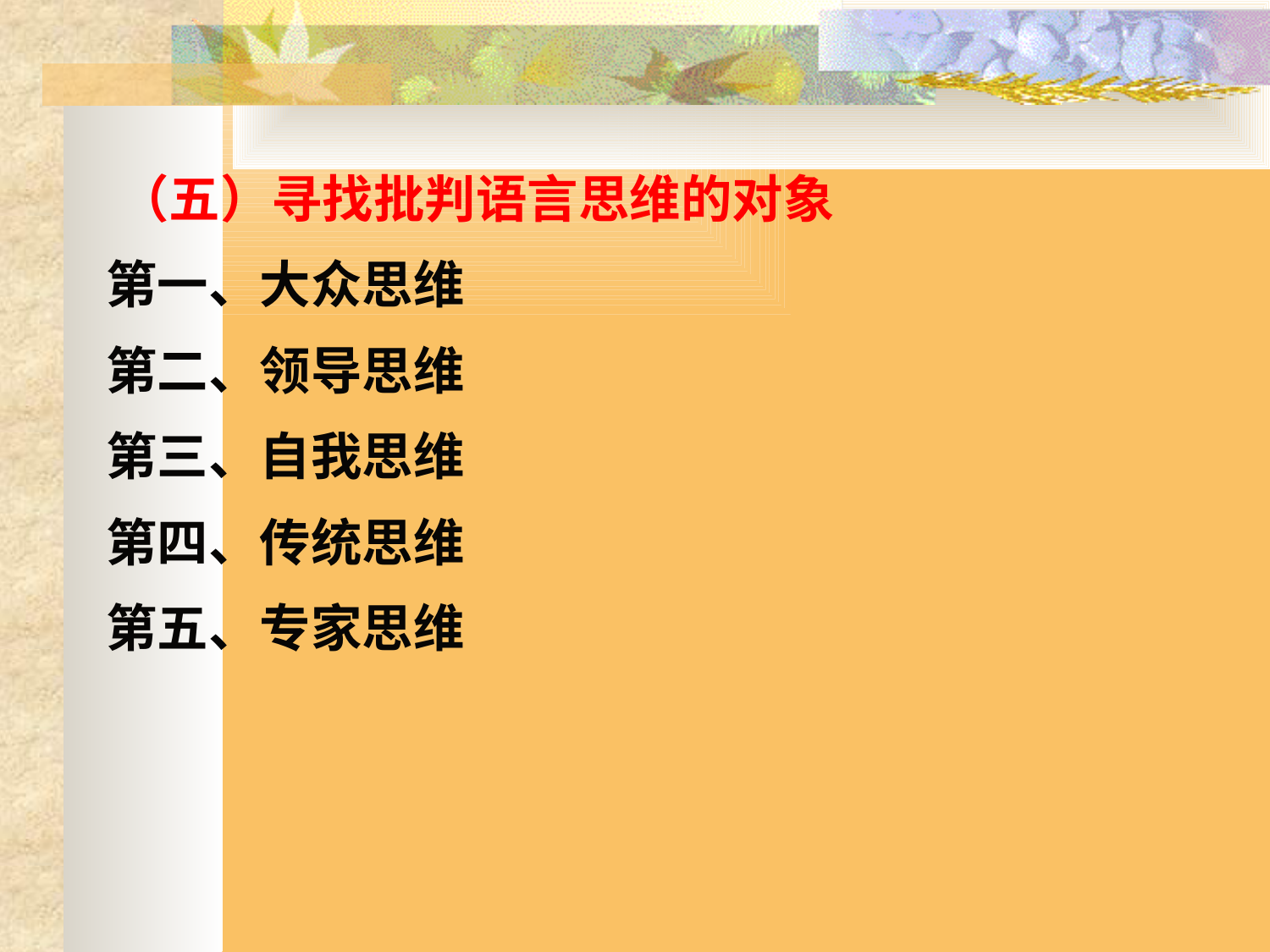

（五）寻找批判语言思维的对象
    第一、大众思维
    第二、领导思维
    第三、自我思维
    第四、传统思维
    第五、专家思维